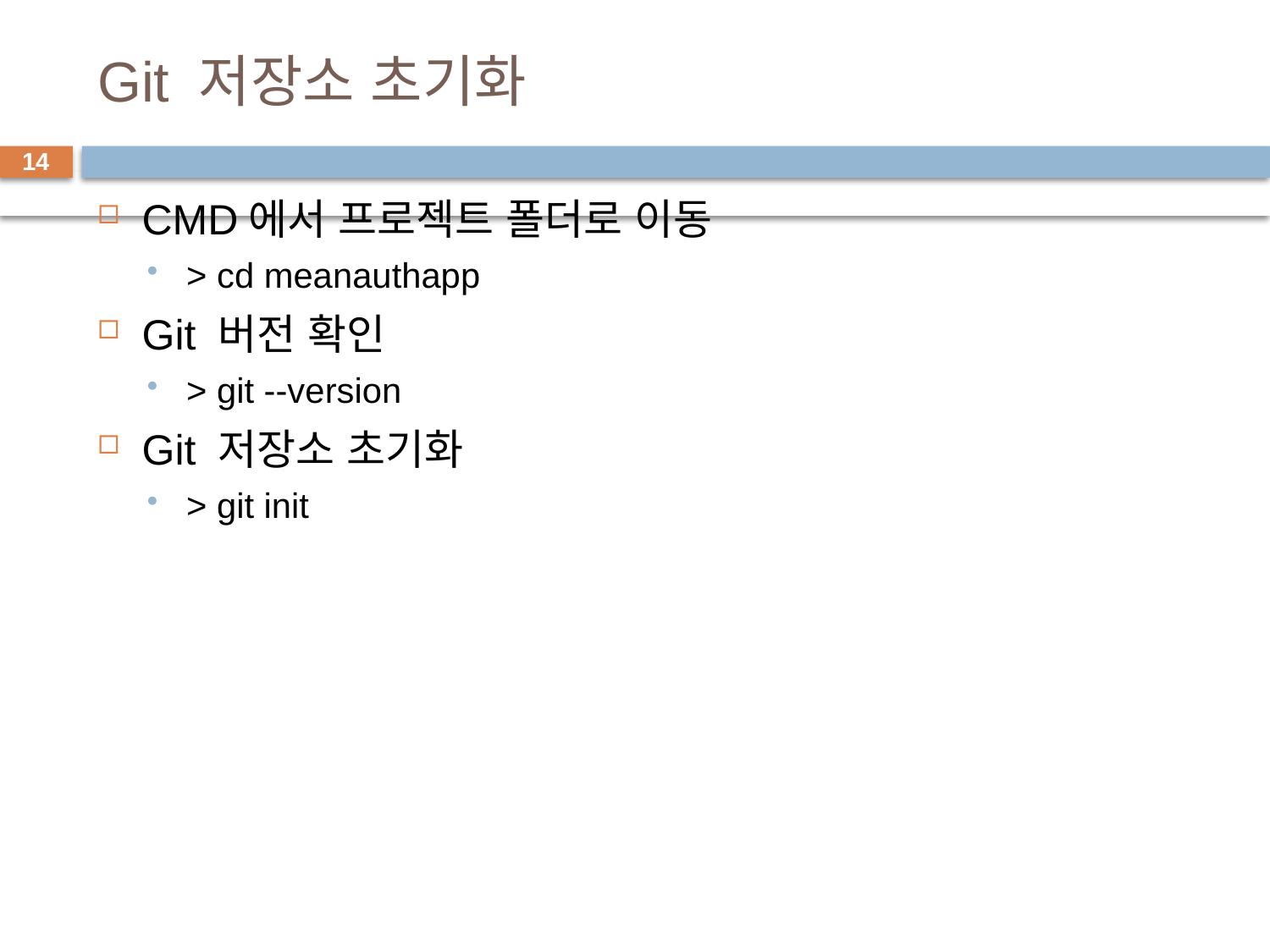

# Git 저장소 초기화
14
CMD에서 프로젝트 폴더로 이동
> cd meanauthapp
Git 버전 확인
> git --version
Git 저장소 초기화
> git init